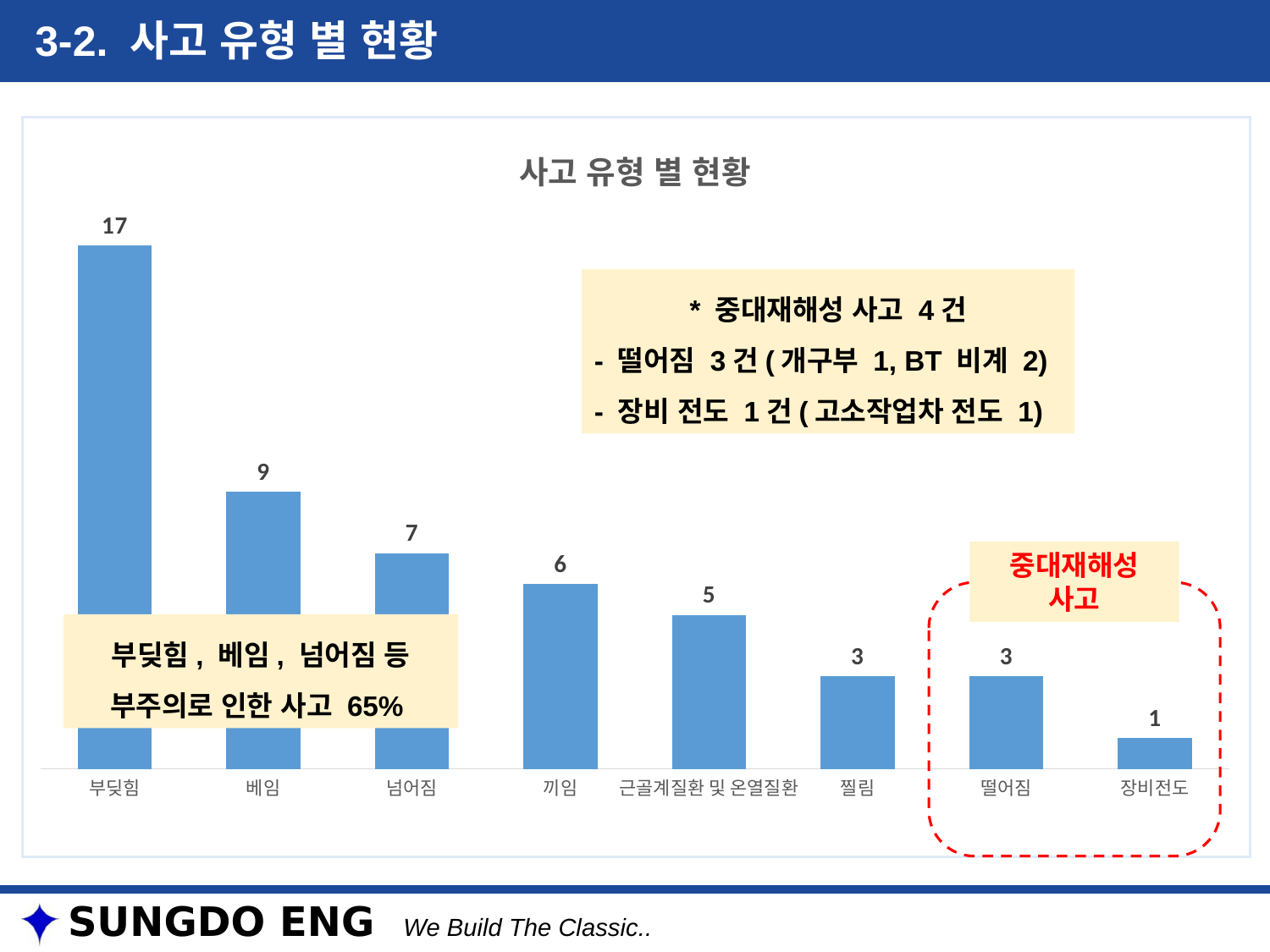

3-2. 사고 유형 별 현황

### Chart: 사고 유형 별 현황

| Category |  |
|---|---|
| 부딪힘 | 17.0 |
| 베임 | 9.0 |
| 넘어짐 | 7.0 |
| 끼임 | 6.0 |
| 근골계질환 및 온열질환 | 5.0 |
| 찔림 | 3.0 |
| 떨어짐 | 3.0 |
| 장비전도 | 1.0 |
* 중대재해성 사고 4건
- 떨어짐 3건(개구부 1, BT 비계 2)
- 장비 전도 1건(고소작업차 전도 1)
중대재해성
사고

부딪힘, 베임, 넘어짐 등
부주의로 인한 사고 65%